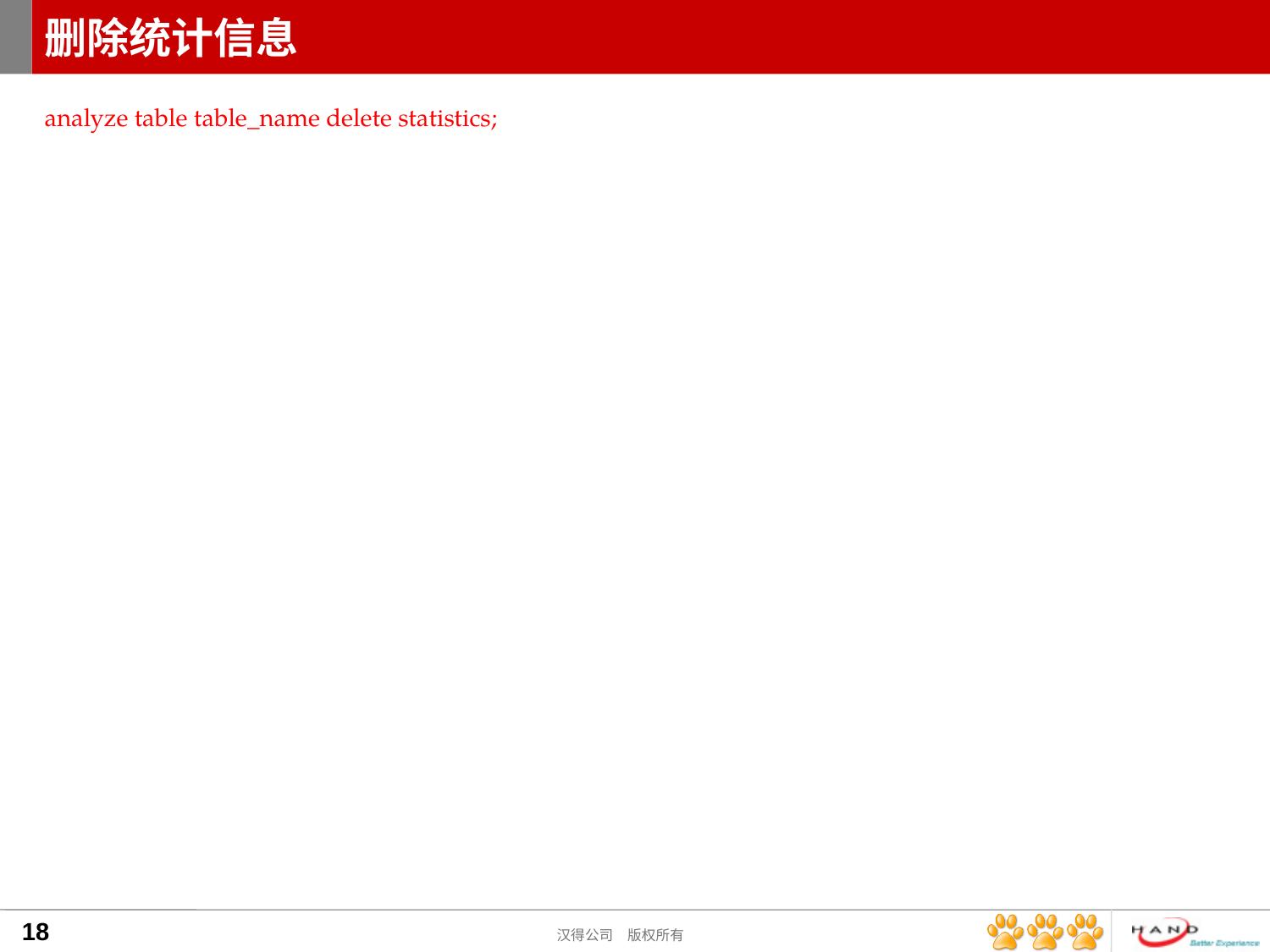

# 删除统计信息
analyze table table_name delete statistics;
18